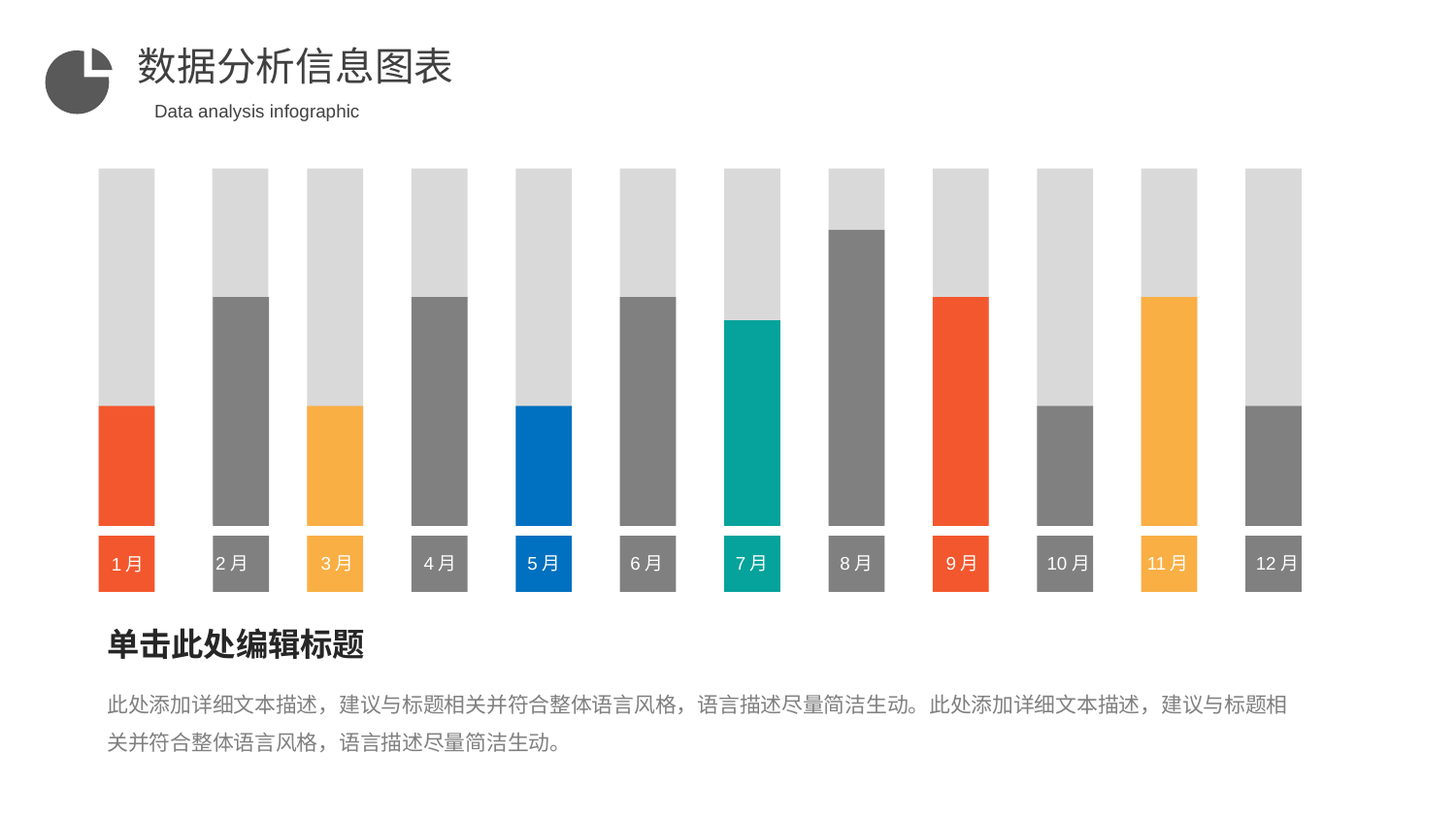

数据分析信息图表

Data analysis infographic

2月
3月
4月
5月
6月
7月
8月
9月
10月
11月
12月
1月
单击此处编辑标题
此处添加详细文本描述，建议与标题相关并符合整体语言风格，语言描述尽量简洁生动。此处添加详细文本描述，建议与标题相关并符合整体语言风格，语言描述尽量简洁生动。